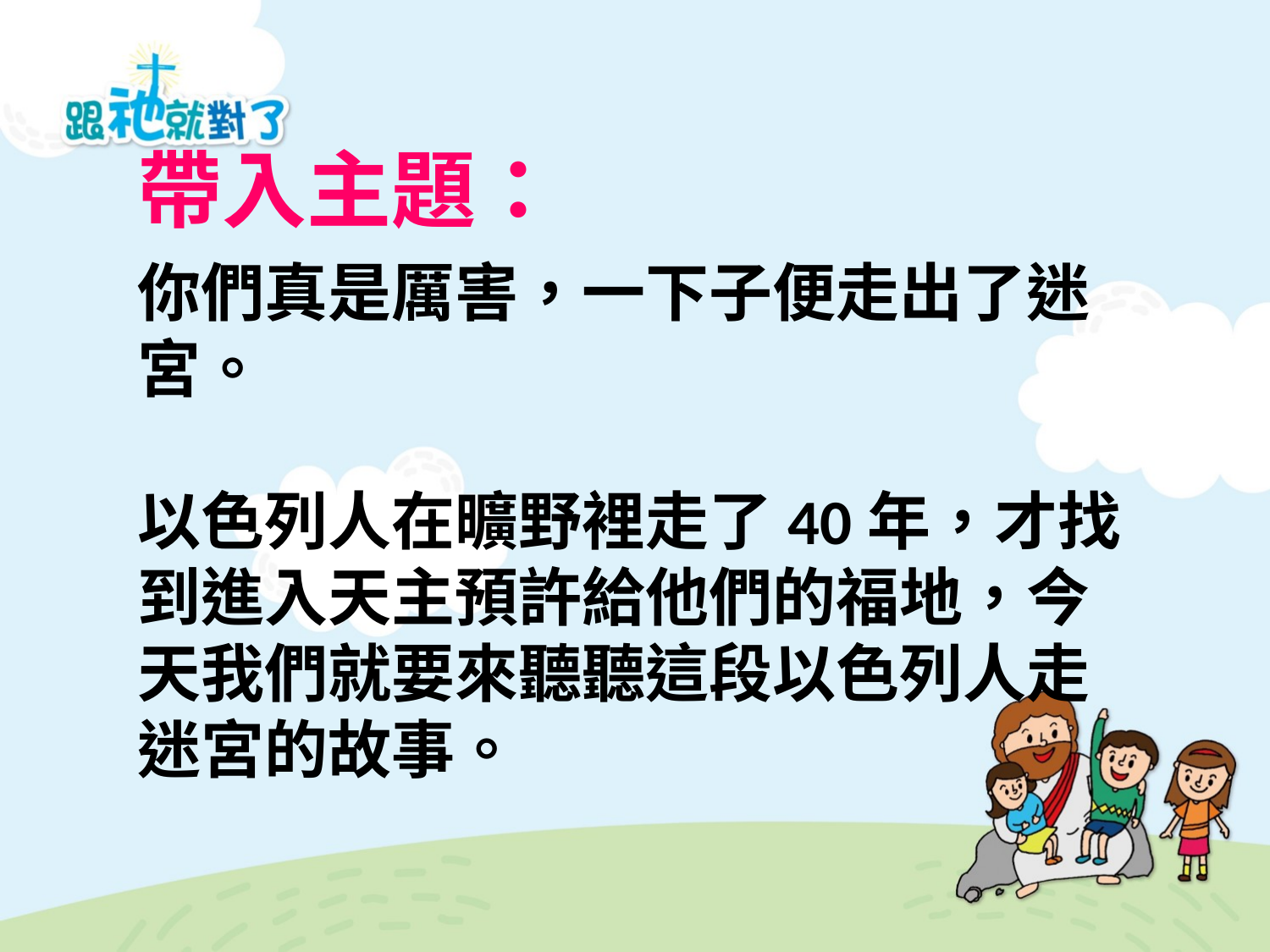

帶入主題：
你們真是厲害，一下子便走出了迷宮。

以色列人在曠野裡走了40年，才找到進入天主預許給他們的福地，今天我們就要來聽聽這段以色列人走迷宮的故事。